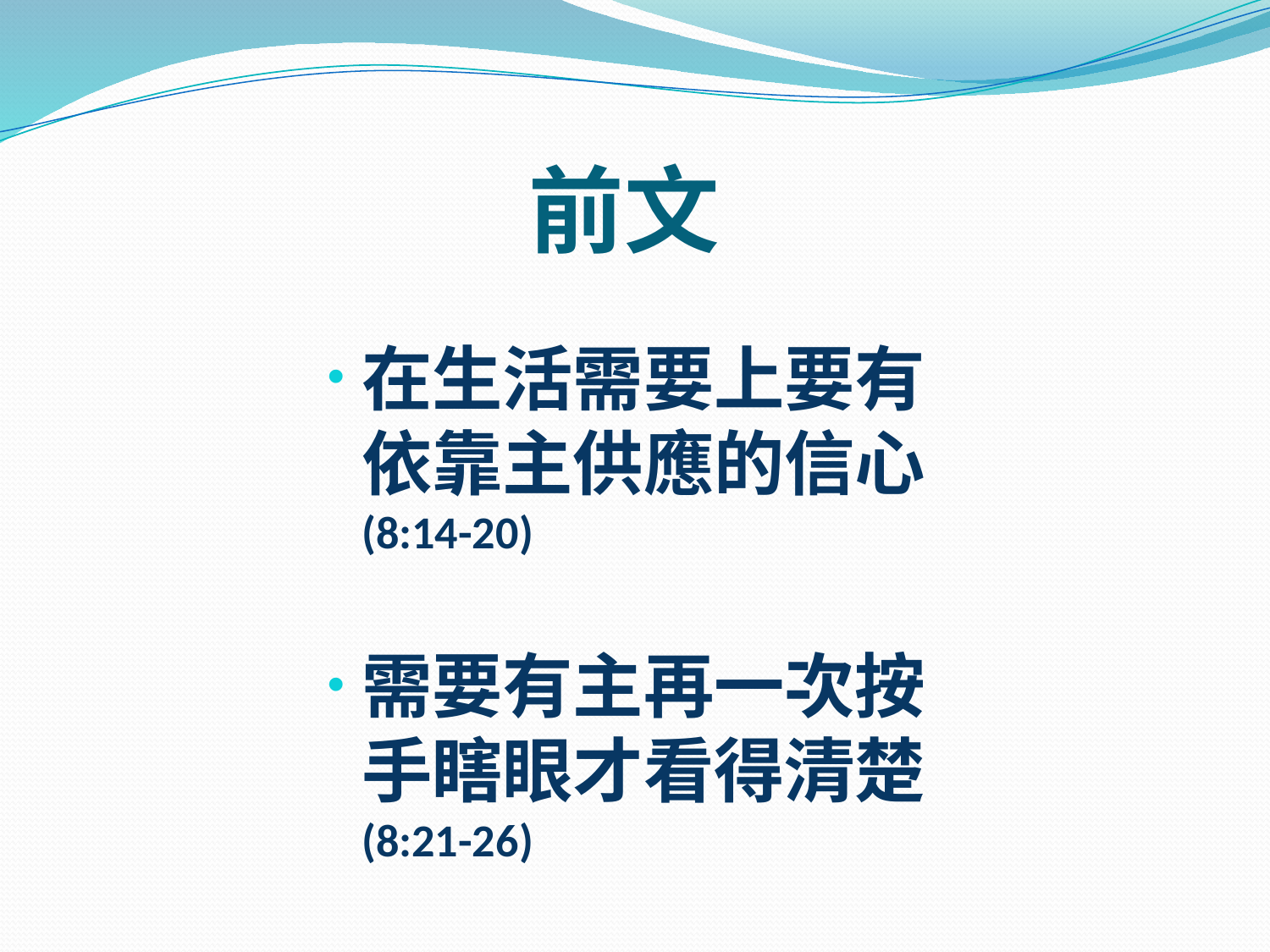

# 前文
在生活需要上要有依靠主供應的信心(8:14-20)

需要有主再一次按手瞎眼才看得清楚(8:21-26)